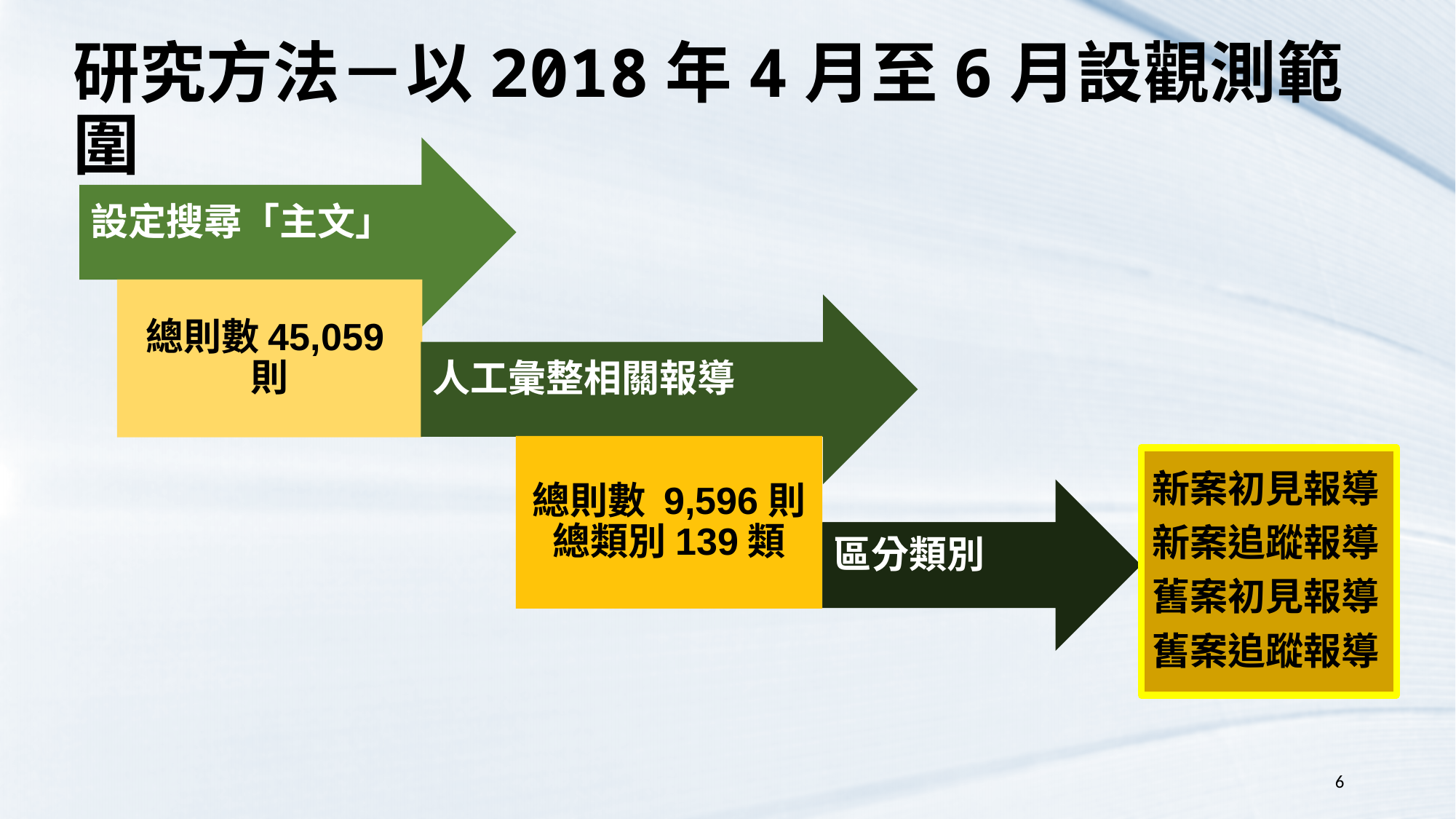

# 研究方法－以2018年4月至6月設觀測範圍
設定搜尋「主文」
總則數45,059則
人工彙整相關報導
總則數 9,596則 總類別139類
新案初見報導
新案追蹤報導
舊案初見報導
舊案追蹤報導

區分類別
6